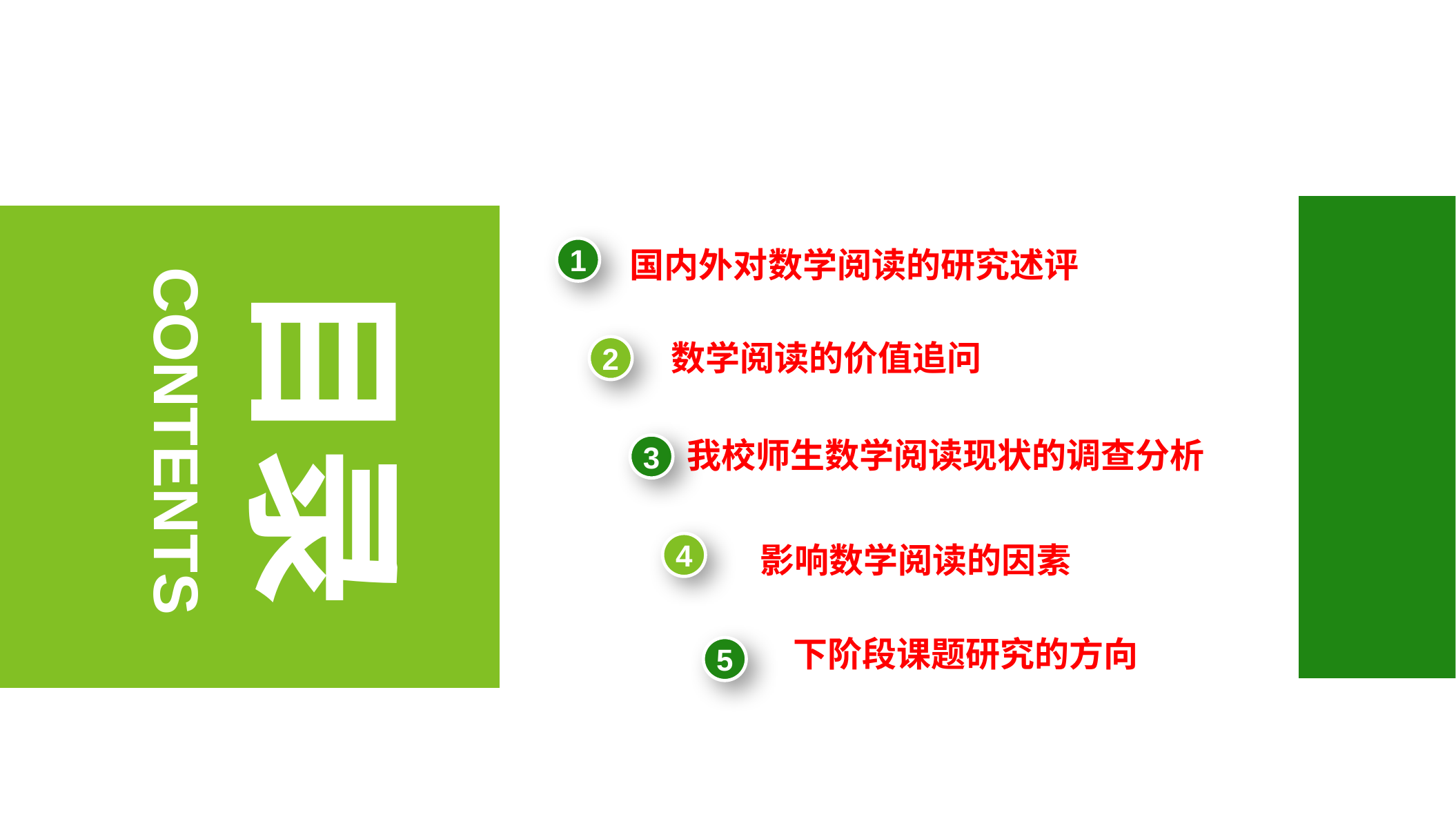

目录
1
国内外对数学阅读的研究述评
数学阅读的价值追问
2
CONTENTS
我校师生数学阅读现状的调查分析
3
4
影响数学阅读的因素
下阶段课题研究的方向
5